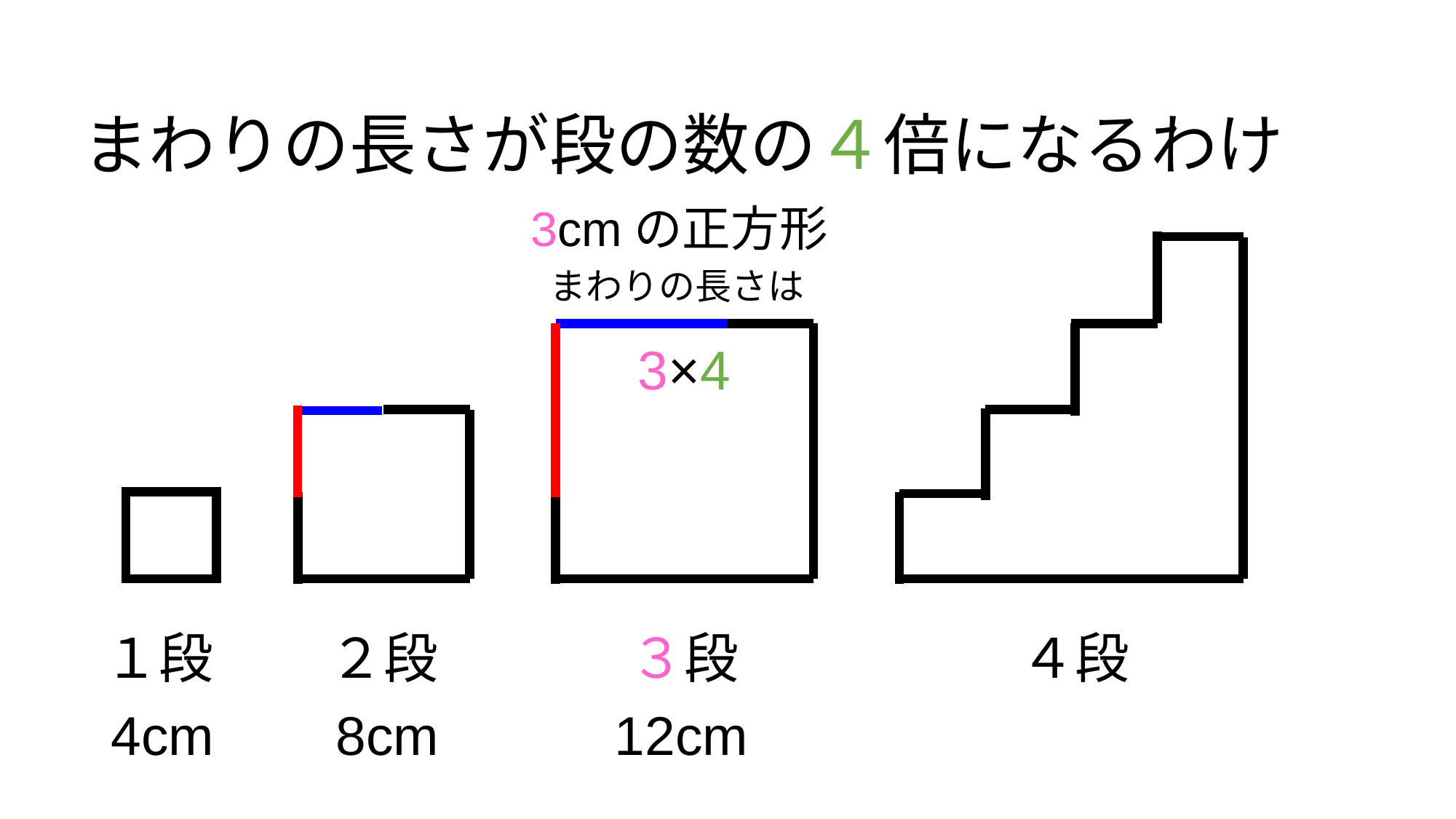

まわりの長さが段の数の４倍になるわけ
3cmの正方形
まわりの長さは
3×4

１段
２段
３段
４段
4cm
8cm
12cm